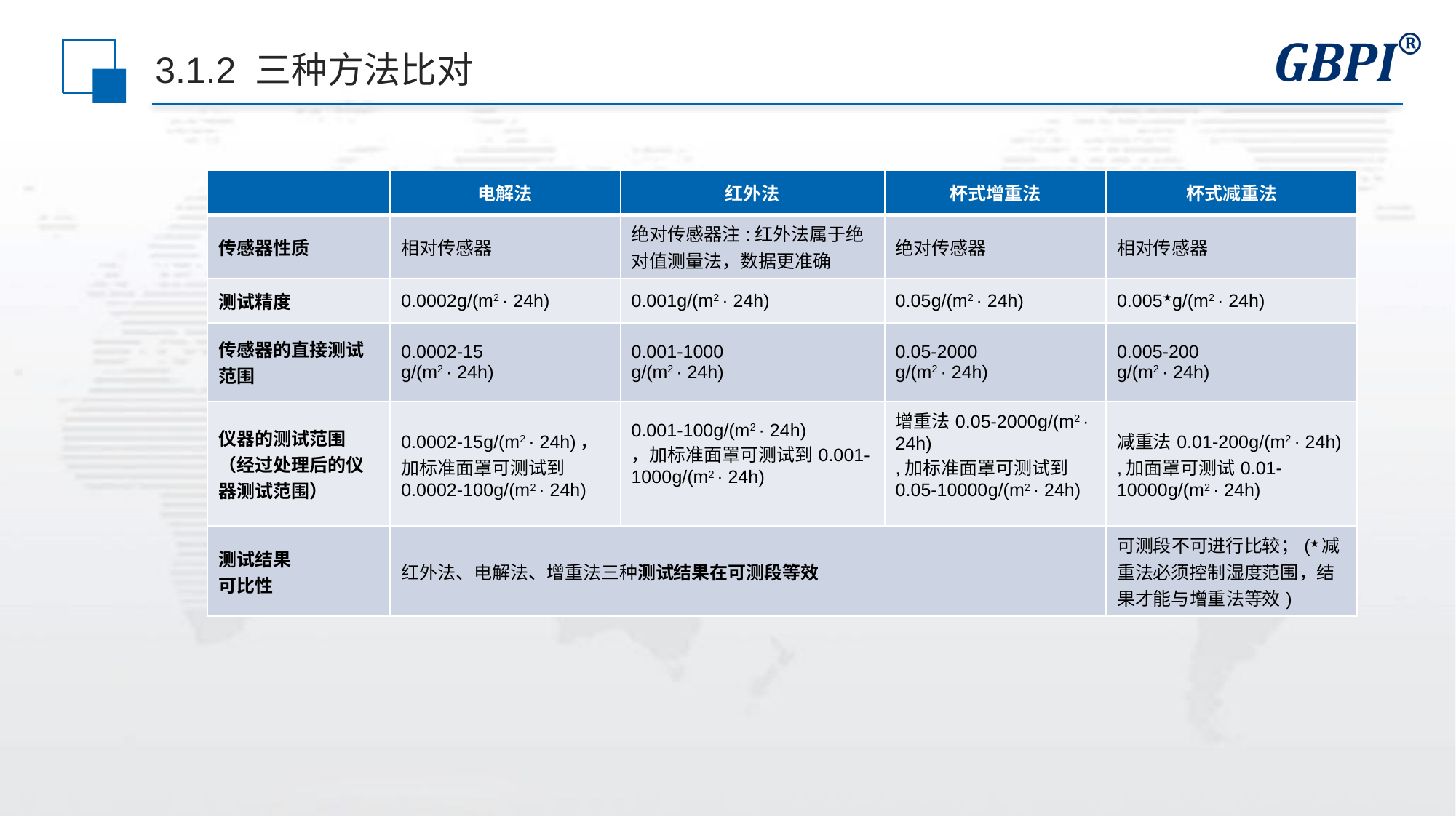

# 3.1.2 三种方法比对
|  | 电解法 | 红外法 | 杯式增重法 | 杯式减重法 |
| --- | --- | --- | --- | --- |
| 传感器性质 | 相对传感器 | 绝对传感器注:红外法属于绝对值测量法，数据更准确 | 绝对传感器 | 相对传感器 |
| 测试精度 | 0.0002g/(m2 · 24h) | 0.001g/(m2 · 24h) | 0.05g/(m2 · 24h) | 0.005★g/(m2 · 24h) |
| 传感器的直接测试范围 | 0.0002-15 g/(m2 · 24h) | 0.001-1000 g/(m2 · 24h) | 0.05-2000 g/(m2 · 24h) | 0.005-200 g/(m2 · 24h) |
| 仪器的测试范围（经过处理后的仪器测试范围） | 0.0002-15g/(m2 · 24h)， 加标准面罩可测试到0.0002-100g/(m2 · 24h) | 0.001-100g/(m2 · 24h) ，加标准面罩可测试到0.001-1000g/(m2 · 24h) | 增重法0.05-2000g/(m2 · 24h) ,加标准面罩可测试到0.05-10000g/(m2 · 24h) | 减重法0.01-200g/(m2 · 24h) ,加面罩可测试0.01-10000g/(m2 · 24h) |
| 测试结果 可比性 | 红外法、电解法、增重法三种测试结果在可测段等效 |  |  | 可测段不可进行比较；(★减重法必须控制湿度范围，结果才能与增重法等效) |